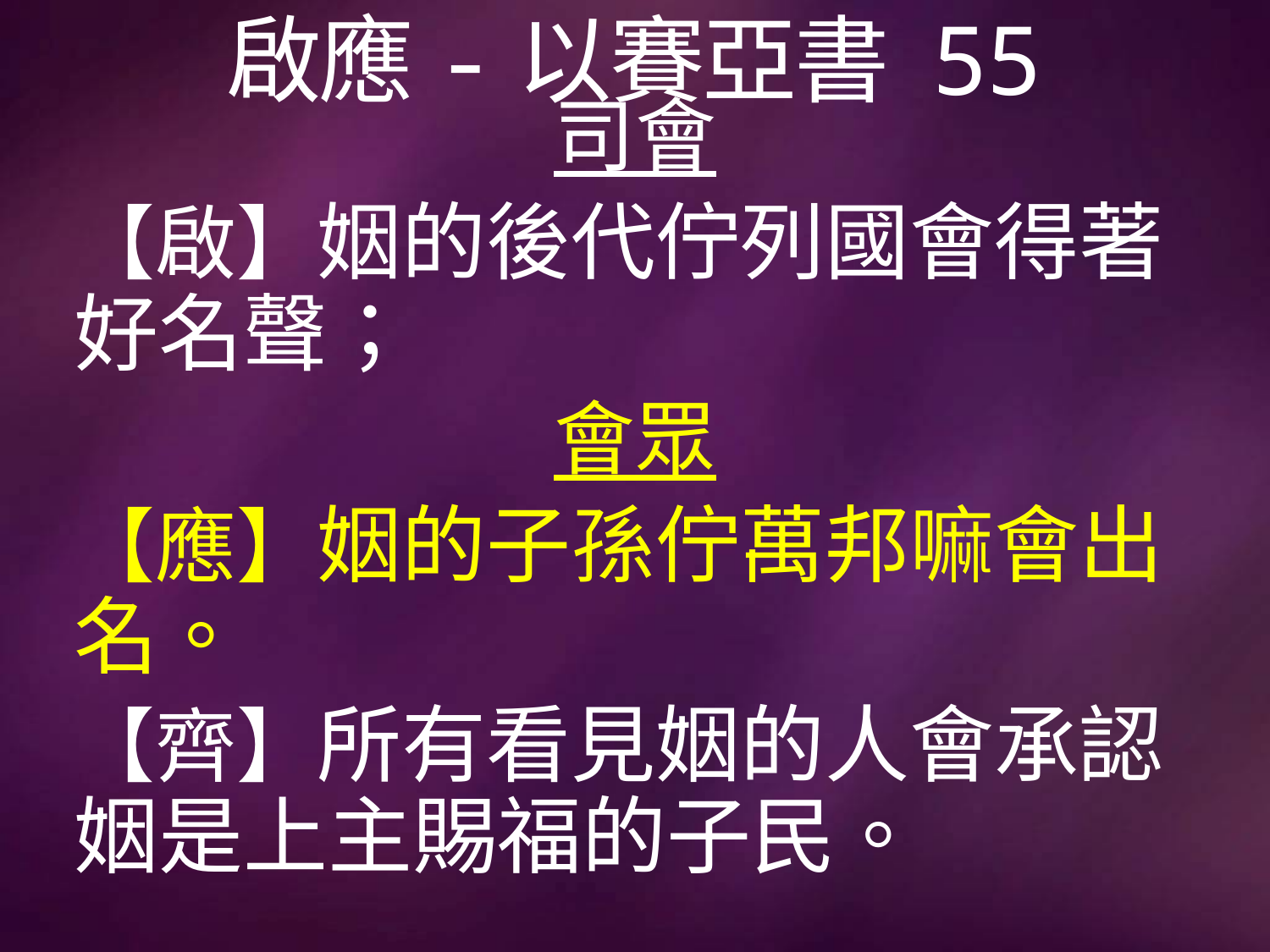

# 啟應-以賽亞書 55
司會
【啟】姻的後代佇列國會得著好名聲；
會眾
【應】姻的子孫佇萬邦嘛會出名。
【齊】所有看見姻的人會承認姻是上主賜福的子民。